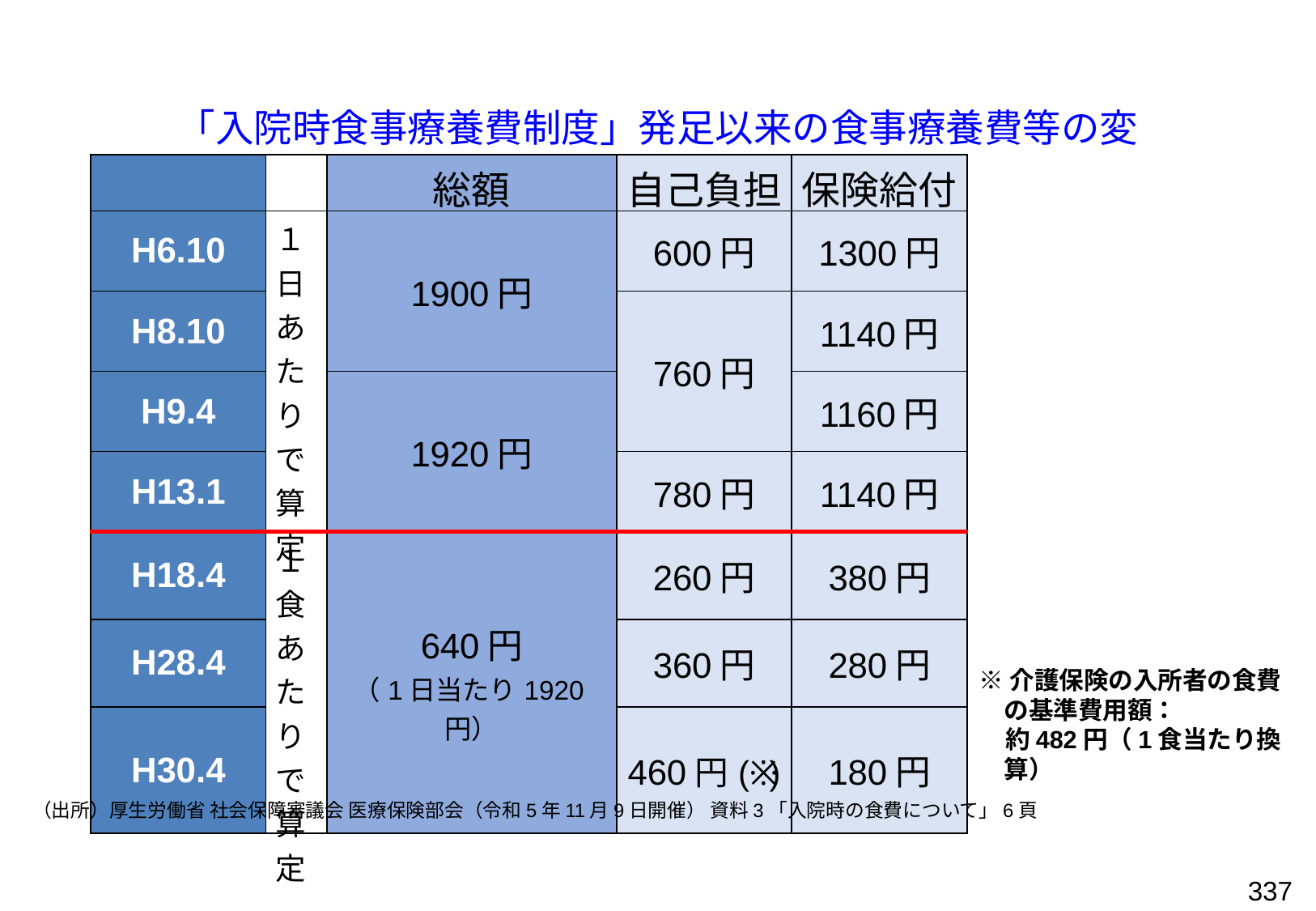

「入院時食事療養費制度」発足以来の食事療養費等の変遷
|  |  | 総額 | 自己負担 | 保険給付 |
| --- | --- | --- | --- | --- |
| H6.10 | １日あたりで算定 | 1900円 | 600円 | 1300円 |
| H8.10 |  |  | 760円 | 1140円 |
| H9.4 |  | 1920円 |  | 1160円 |
| H13.1 |  |  | 780円 | 1140円 |
| H18.4 | １食あたりで算定 | 640円 （1日当たり1920円） | 260円 | 380円 |
| H28.4 |  |  | 360円 | 280円 |
| H30.4 |  |  | 460円(※) | 180円 |
※介護保険の入所者の食費の基準費用額：
約482円（1食当たり換算）
（出所）厚生労働省 社会保障審議会 医療保険部会（令和5年11月9日開催） 資料3「入院時の食費について」6頁
337